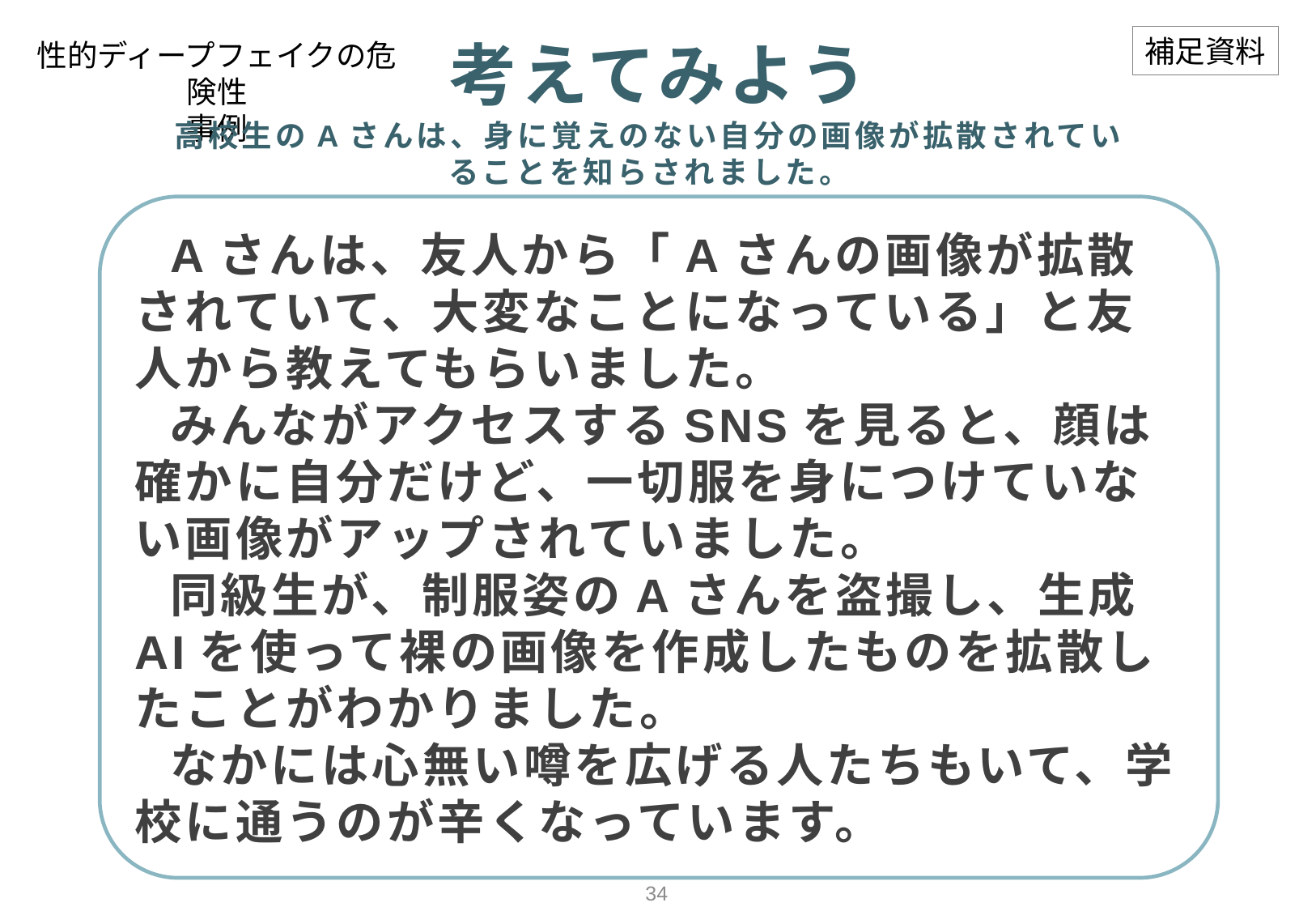

考えてみよう
補足資料
性的ディープフェイクの危険性
事例
高校生のAさんは、身に覚えのない自分の画像が拡散されていることを知らされました。
Aさんは、友人から「Aさんの画像が拡散されていて、大変なことになっている」と友人から教えてもらいました。
みんながアクセスするSNSを見ると、顔は確かに自分だけど、一切服を身につけていない画像がアップされていました。
同級生が、制服姿のAさんを盗撮し、生成AIを使って裸の画像を作成したものを拡散したことがわかりました。
なかには心無い噂を広げる人たちもいて、学校に通うのが辛くなっています。
34